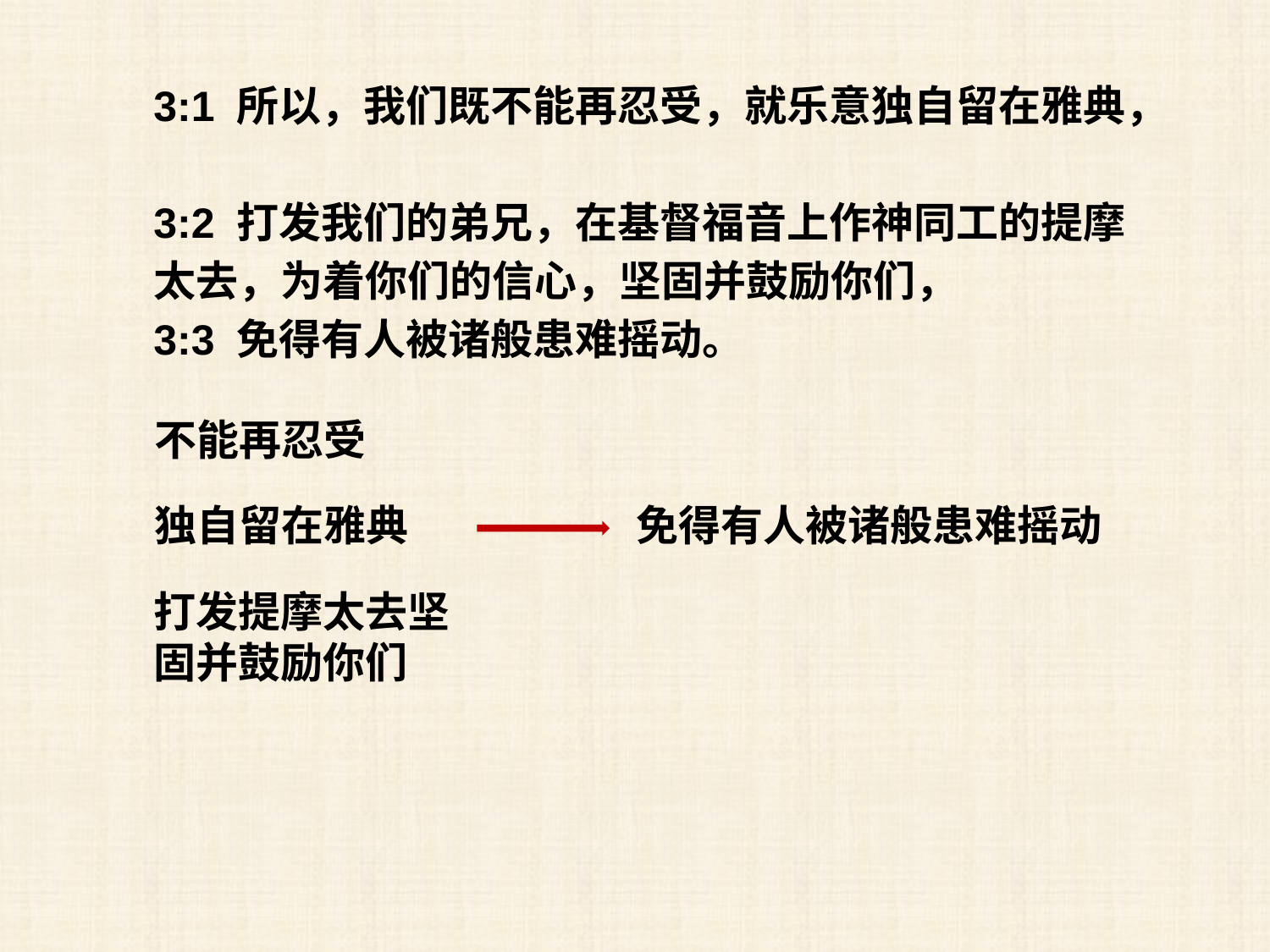

3:1 所以，我们既不能再忍受，就乐意独自留在雅典，
3:2 打发我们的弟兄，在基督福音上作神同工的提摩太去，为着你们的信心，坚固并鼓励你们，
3:3 免得有人被诸般患难摇动。
不能再忍受
独自留在雅典
免得有人被诸般患难摇动

打发提摩太去坚固并鼓励你们